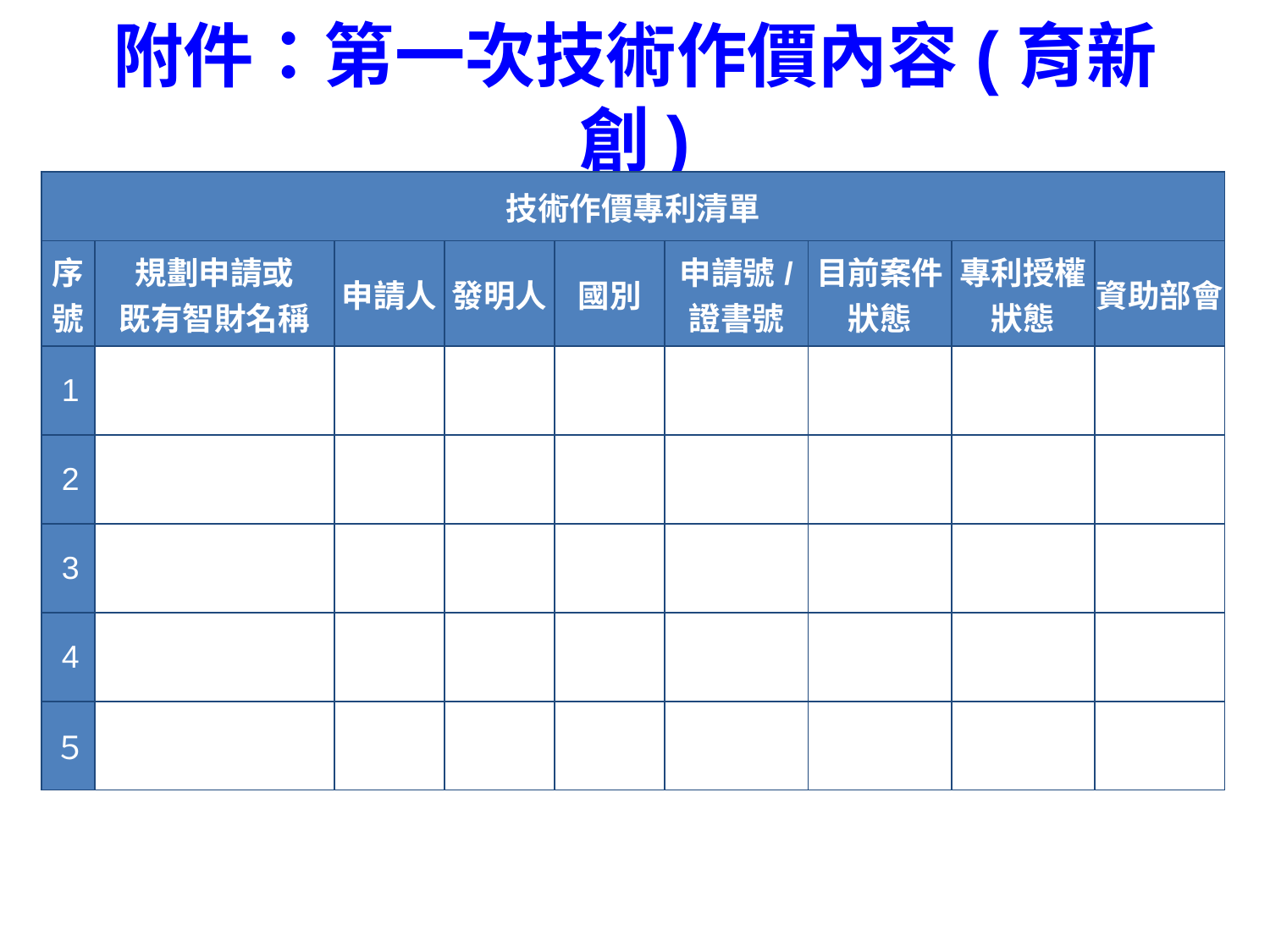

# 附件：第一次技術作價內容(育新創)
| 技術作價專利清單 |  |  |  |  |  |  |  |  |
| --- | --- | --- | --- | --- | --- | --- | --- | --- |
| 序號 | 規劃申請或 既有智財名稱 | 申請人 | 發明人 | 國別 | 申請號/ 證書號 | 目前案件 狀態 | 專利授權狀態 | 資助部會 |
| 1 |  |  |  |  |  |  |  |  |
| 2 |  |  |  |  |  |  |  |  |
| 3 |  |  |  |  |  |  |  |  |
| 4 |  |  |  |  |  |  |  |  |
| ５ |  |  |  |  |  |  |  |  |